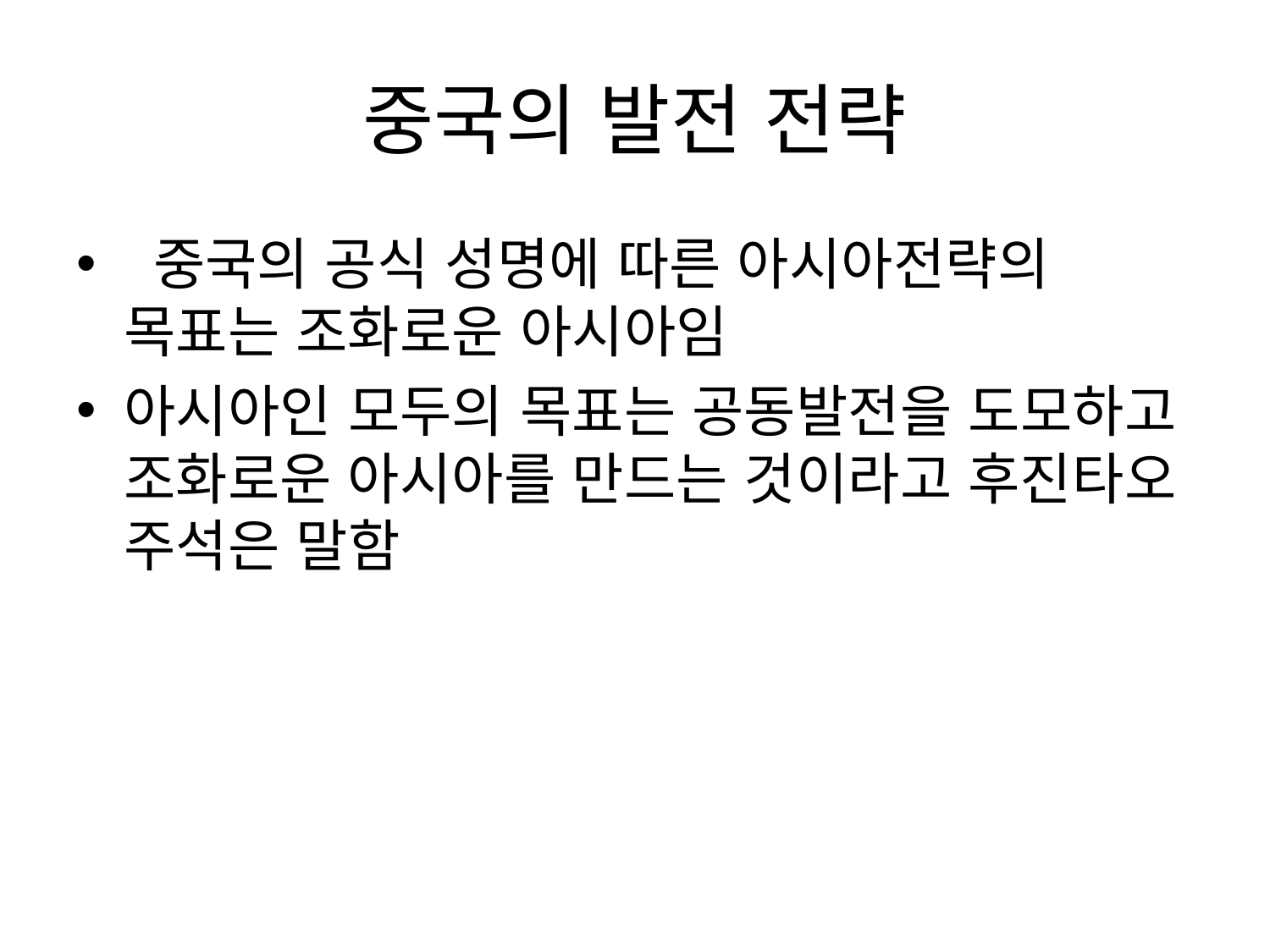

# 중국의 발전 전략
 중국의 공식 성명에 따른 아시아전략의 목표는 조화로운 아시아임
아시아인 모두의 목표는 공동발전을 도모하고 조화로운 아시아를 만드는 것이라고 후진타오 주석은 말함